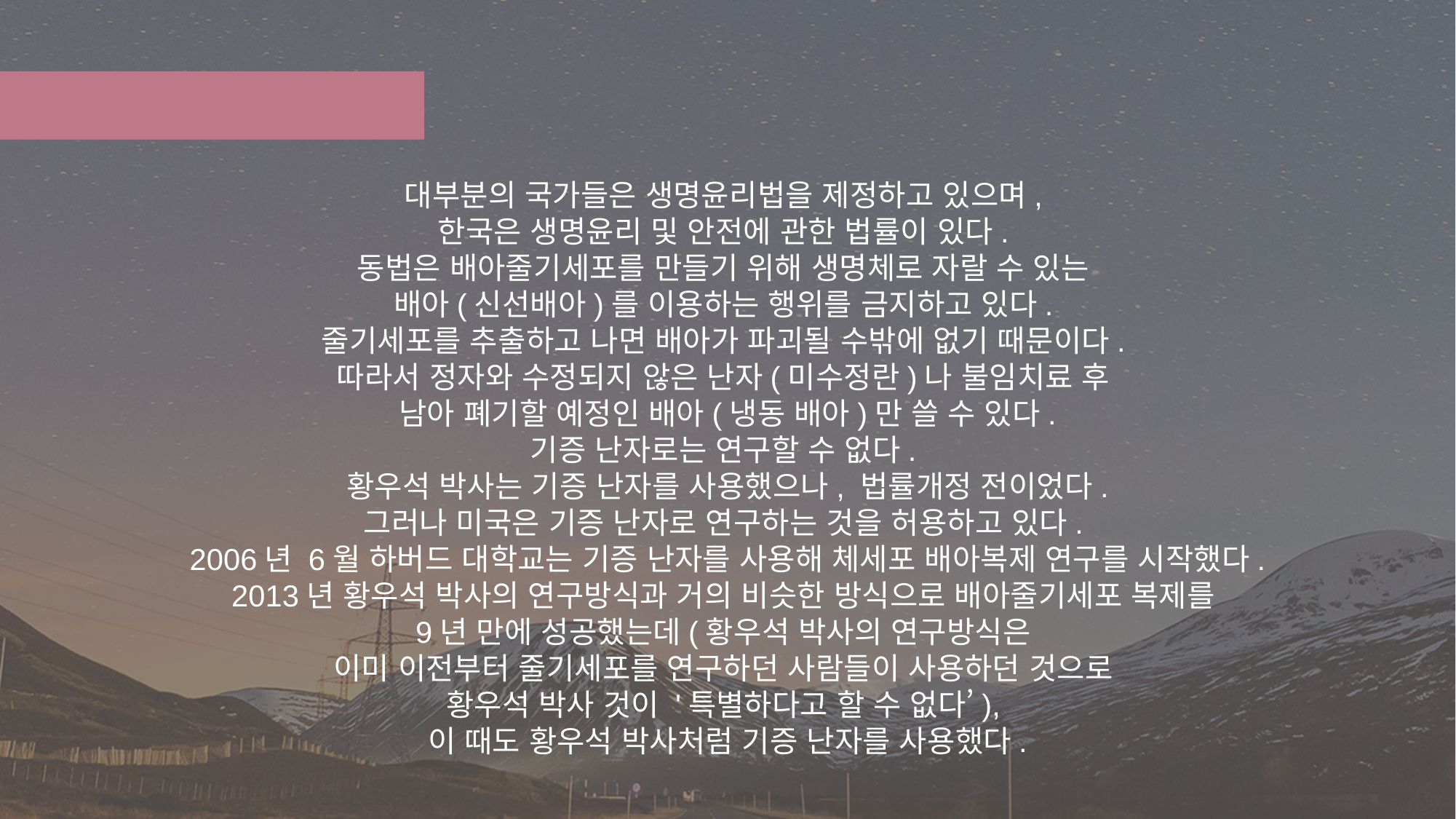

_ 8  생명윤리법
02

대부분의 국가들은 생명윤리법을 제정하고 있으며,
한국은 생명윤리 및 안전에 관한 법률이 있다.
동법은 배아줄기세포를 만들기 위해 생명체로 자랄 수 있는
배아(신선배아)를 이용하는 행위를 금지하고 있다.
줄기세포를 추출하고 나면 배아가 파괴될 수밖에 없기 때문이다.
따라서 정자와 수정되지 않은 난자(미수정란)나 불임치료 후
남아 폐기할 예정인 배아(냉동 배아)만 쓸 수 있다.
기증 난자로는 연구할 수 없다.
황우석 박사는 기증 난자를 사용했으나, 법률개정 전이었다.
그러나 미국은 기증 난자로 연구하는 것을 허용하고 있다.
2006년 6월 하버드 대학교는 기증 난자를 사용해 체세포 배아복제 연구를 시작했다.
2013년 황우석 박사의 연구방식과 거의 비슷한 방식으로 배아줄기세포 복제를
9년 만에 성공했는데(황우석 박사의 연구방식은
이미 이전부터 줄기세포를 연구하던 사람들이 사용하던 것으로
황우석 박사 것이 '특별하다고 할 수 없다’),
이 때도 황우석 박사처럼 기증 난자를 사용했다.